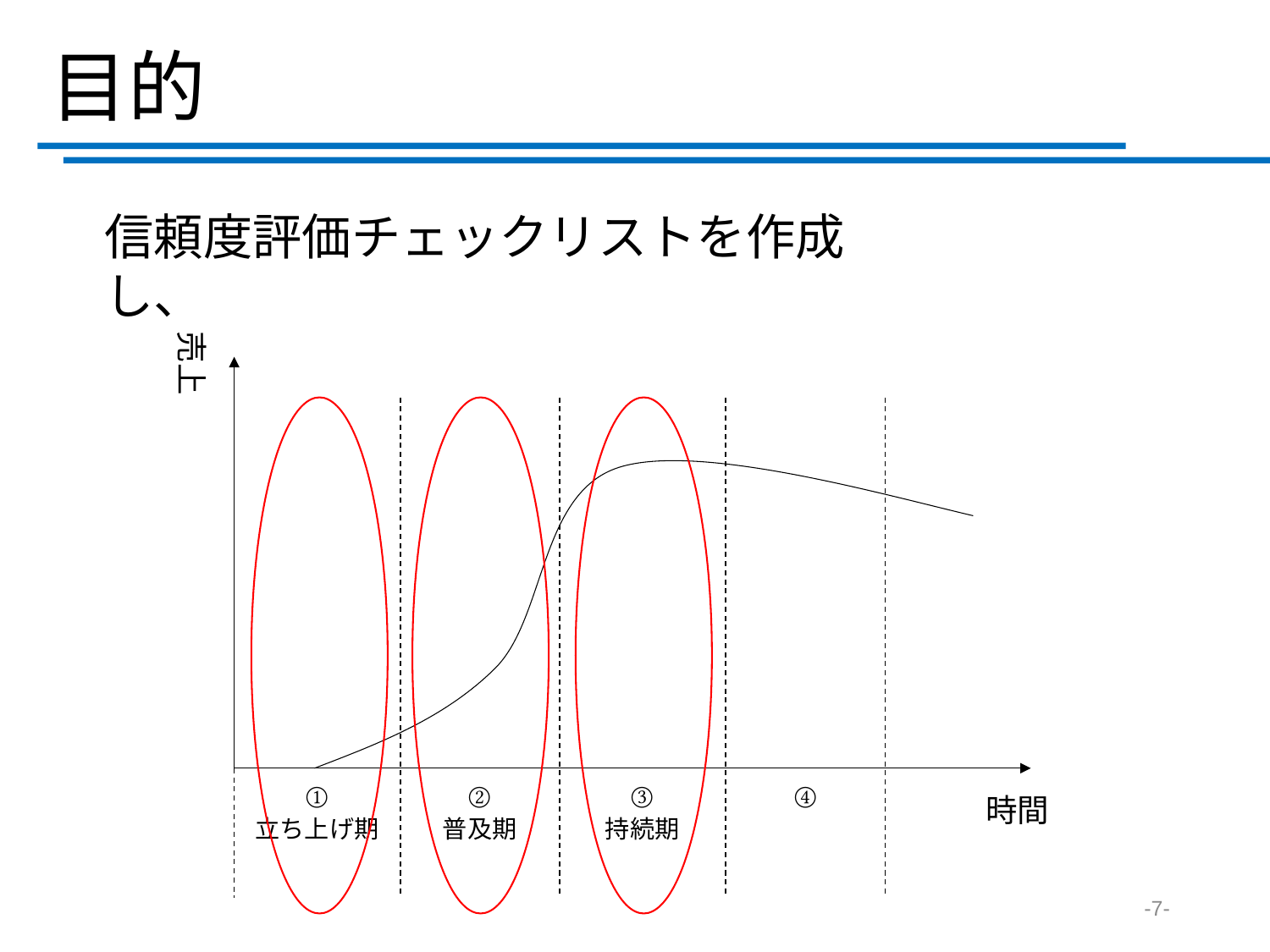

# 目的
信頼度評価チェックリストを作成し、
売上

時間
①
立ち上げ期
②
普及期
③
持続期
④

-7-